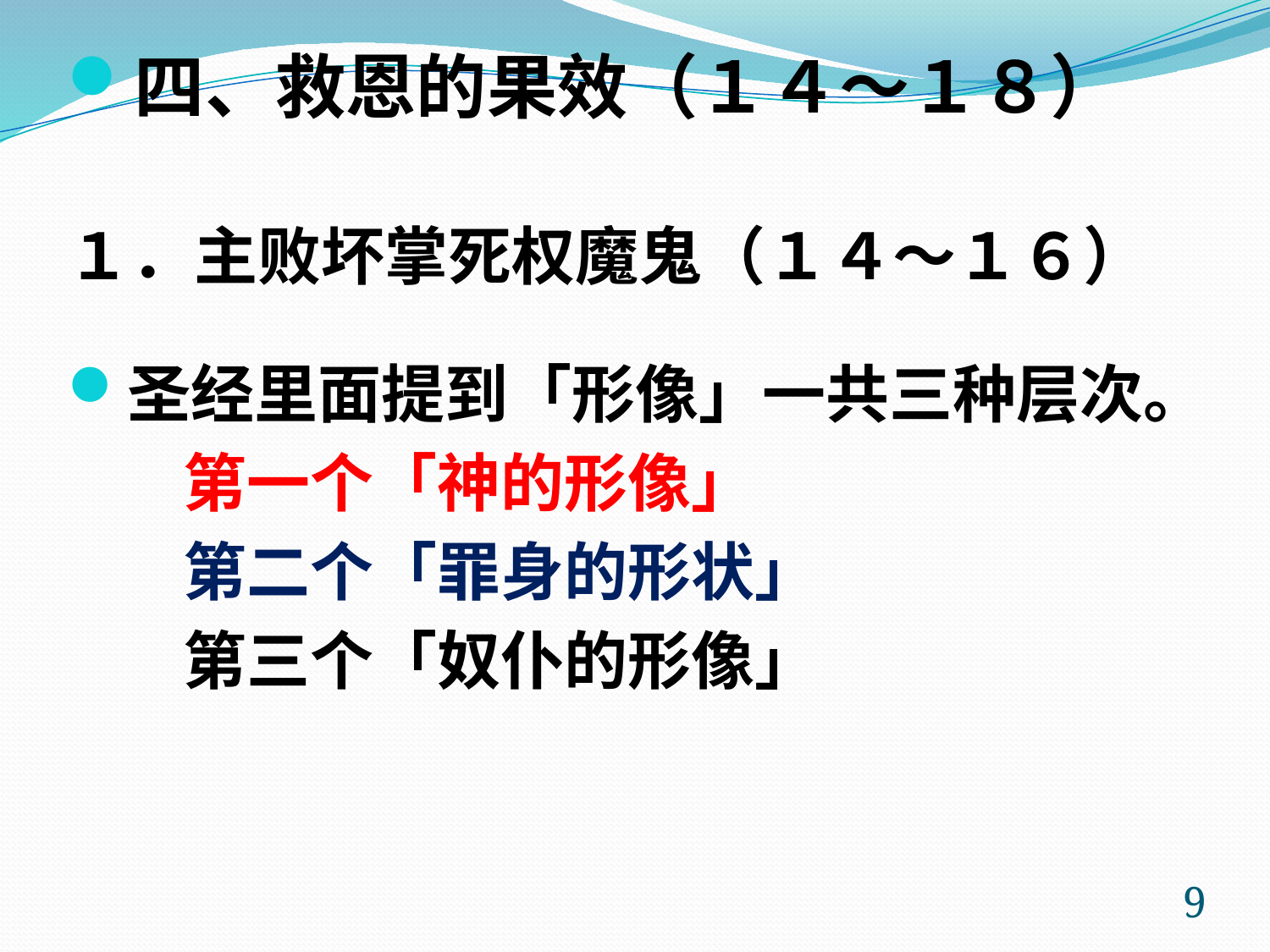

四、救恩的果效（１４～１８）
１．主败坏掌死权魔鬼（１４～１６）

圣经里面提到「形像」一共三种层次。
       第一个「神的形像」
       第二个「罪身的形状」
       第三个「奴仆的形像」

9